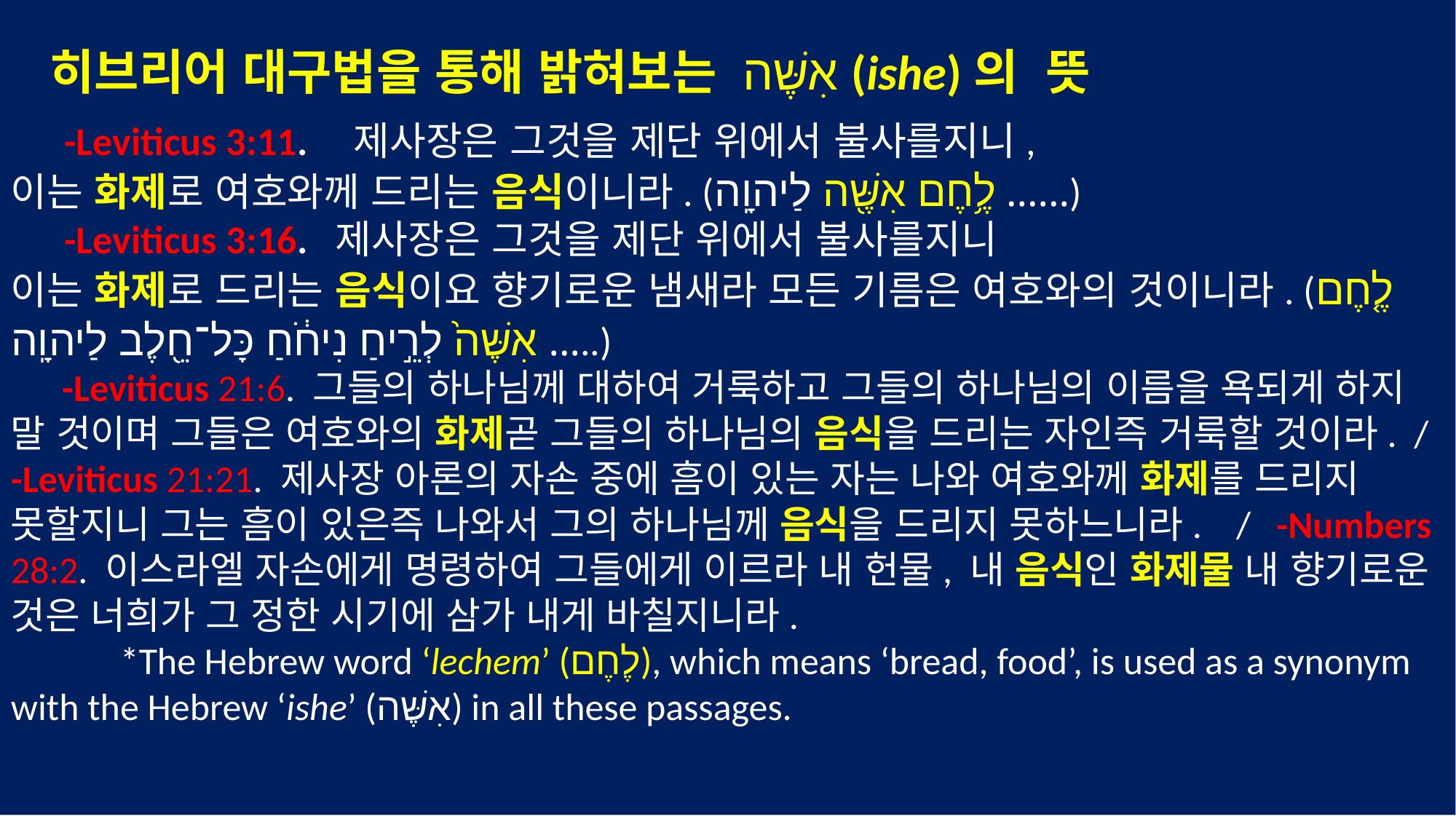

히브리어 대구법을 통해 밝혀보는 אִשֶּׁה (ishe)의  뜻

      -Leviticus 3:11. ‎   제사장은 그것을 제단 위에서 불사를지니,
이는 화제로 여호와께 드리는 음식이니라. (לֶ֥חֶם אִשֶּׁ֖ה לַיהוָֽה ……)
      -Leviticus 3:16.  ‎제사장은 그것을 제단 위에서 불사를지니
이는 화제로 드리는 음식이요 향기로운 냄새라 모든 기름은 여호와의 것이니라. (לֶ֤חֶם אִשֶּׁה֙ לְרֵ֣יחַ נִיחֹ֔חַ כָּל־חֵ֖לֶב לַיהוָֽה …..)
      -Leviticus 21:6. 그들의 하나님께 대하여 거룩하고 그들의 하나님의 이름을 욕되게 하지 말 것이며 그들은 여호와의 화제곧 그들의 하나님의 음식을 드리는 자인즉 거룩할 것이라.  / -Leviticus 21:21. 제사장 아론의 자손 중에 흠이 있는 자는 나와 여호와께 화제를 드리지 못할지니 그는 흠이 있은즉 나와서 그의 하나님께 음식을 드리지 못하느니라.    /   -Numbers 28:2. 이스라엘 자손에게 명령하여 그들에게 이르라 내 헌물, 내 음식인 화제물 내 향기로운 것은 너희가 그 정한 시기에 삼가 내게 바칠지니라.
	*The Hebrew word ‘lechem’ (לֶחֶם), which means ‘bread, food’, is used as a synonym with the Hebrew ‘ishe’ (אִשֶּׁה) in all these passages.